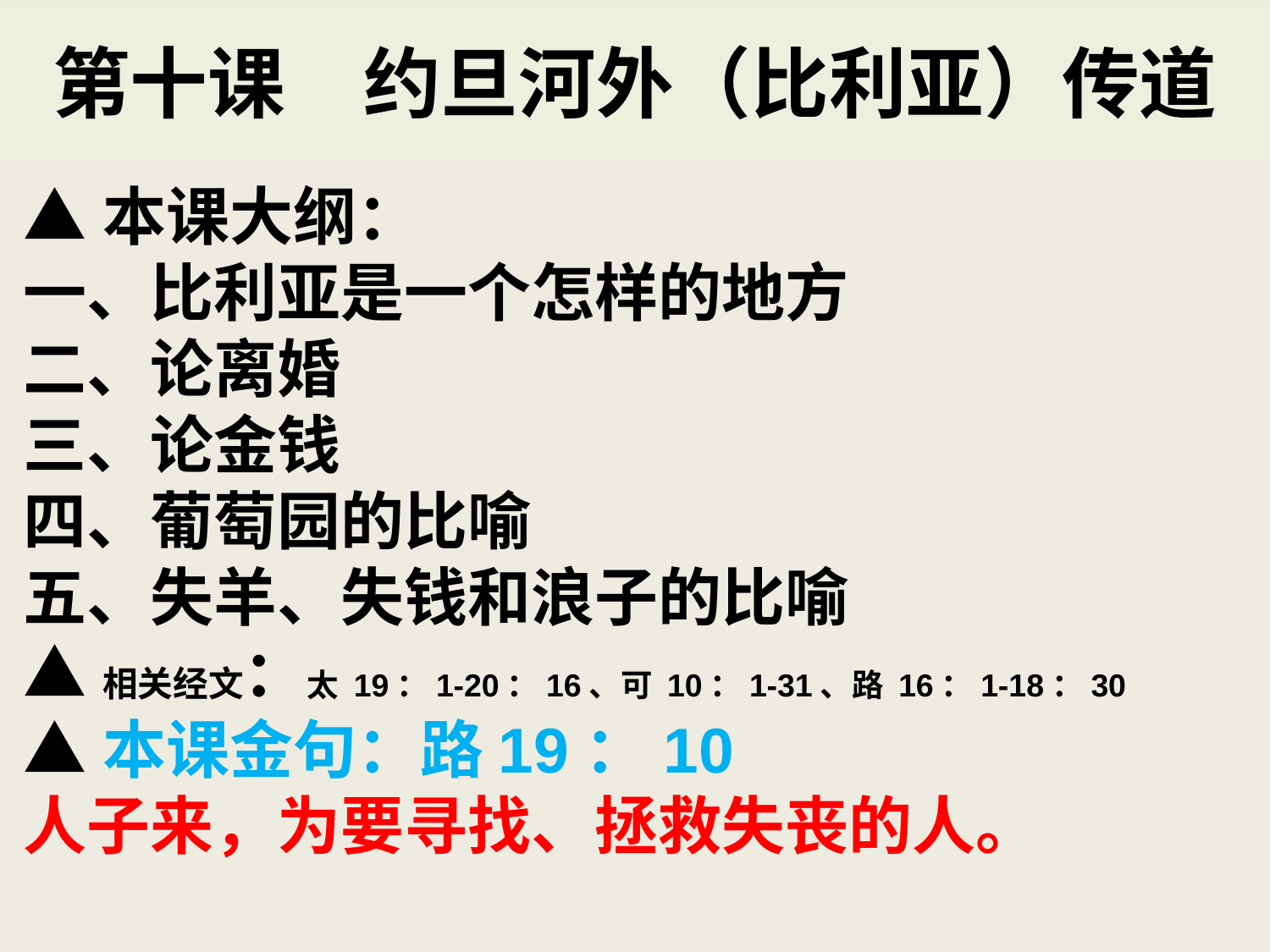

# 第十课　约旦河外（比利亚）传道
▲本课大纲：
一、比利亚是一个怎样的地方
二、论离婚
三、论金钱
四、葡萄园的比喻
五、失羊、失钱和浪子的比喻
▲相关经文：太 19：1-20：16、可 10：1-31、路 16：1-18：30
▲本课金句：路19：10
人子来，为要寻找、拯救失丧的人。